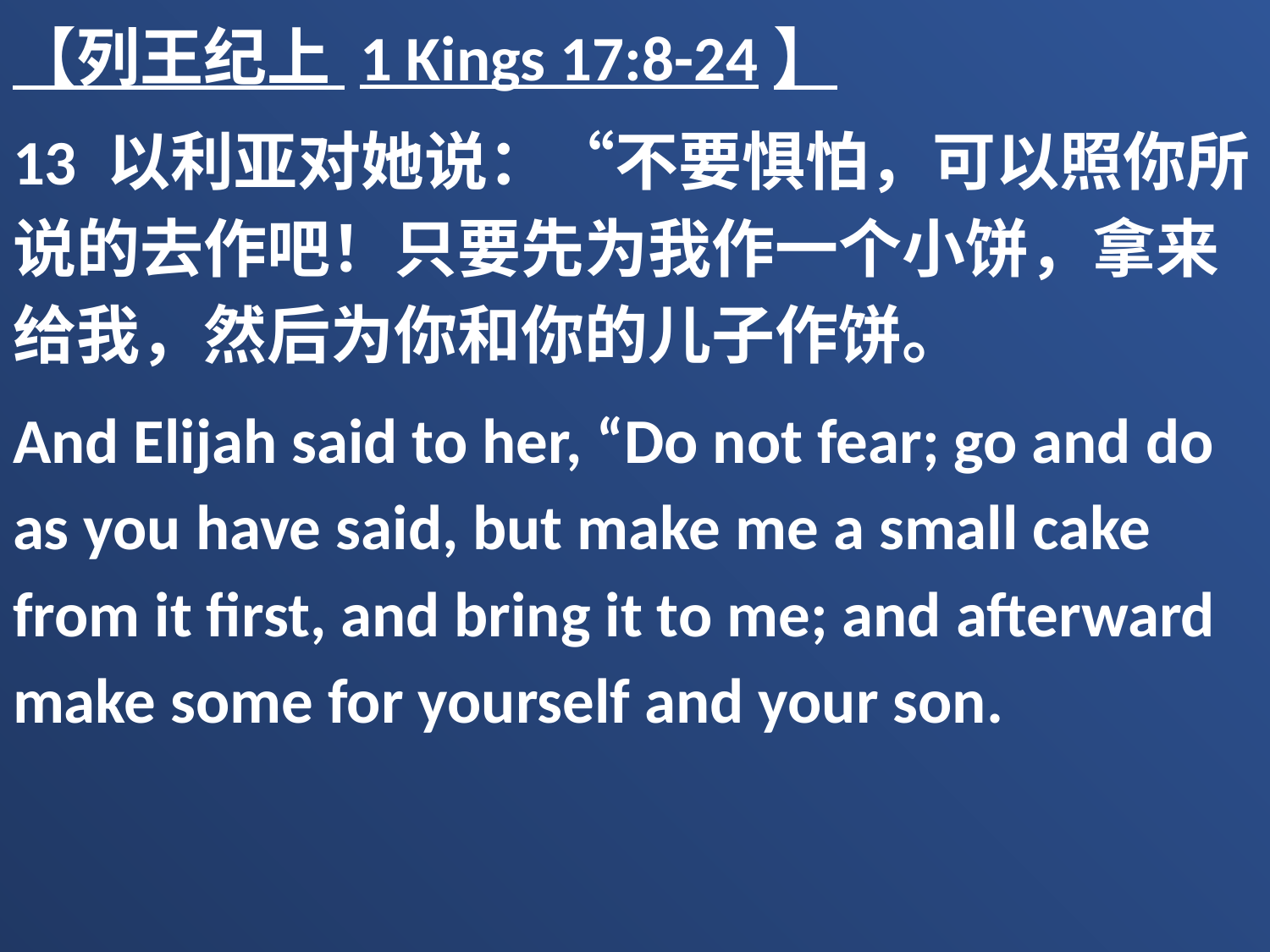

【列王纪上 1 Kings 17:8-24】
13 以利亚对她说：“不要惧怕，可以照你所说的去作吧！只要先为我作一个小饼，拿来给我，然后为你和你的儿子作饼。
And Elijah said to her, “Do not fear; go and do as you have said, but make me a small cake from it first, and bring it to me; and afterward make some for yourself and your son.